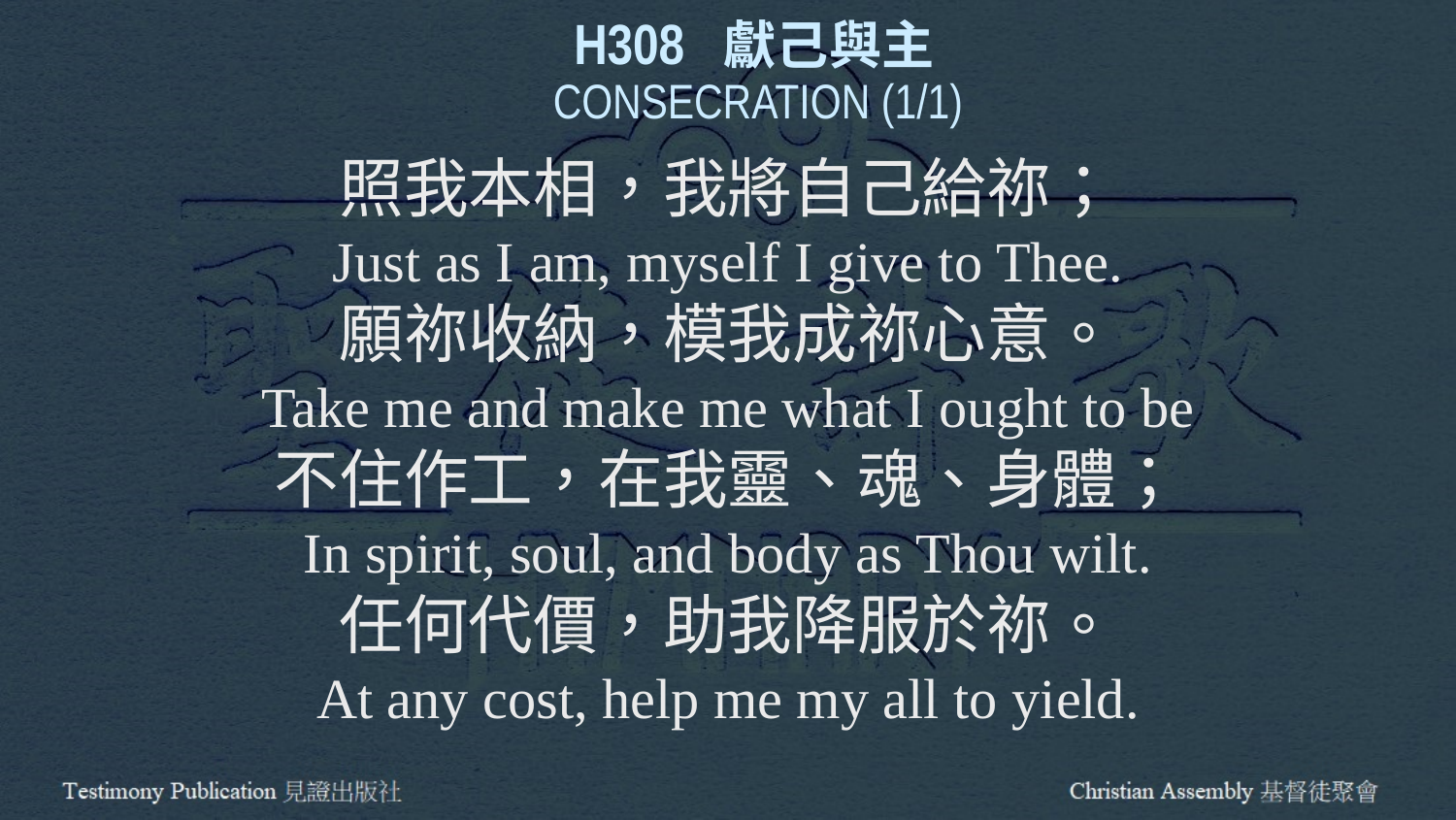

H308  獻己與主
CONSECRATION (1/1)
照我本相，我將自己給祢；
Just as I am, myself I give to Thee.
願祢收納，模我成祢心意。
Take me and make me what I ought to be
不住作工，在我靈、魂、身體；
In spirit, soul, and body as Thou wilt.
任何代價，助我降服於祢。
At any cost, help me my all to yield.